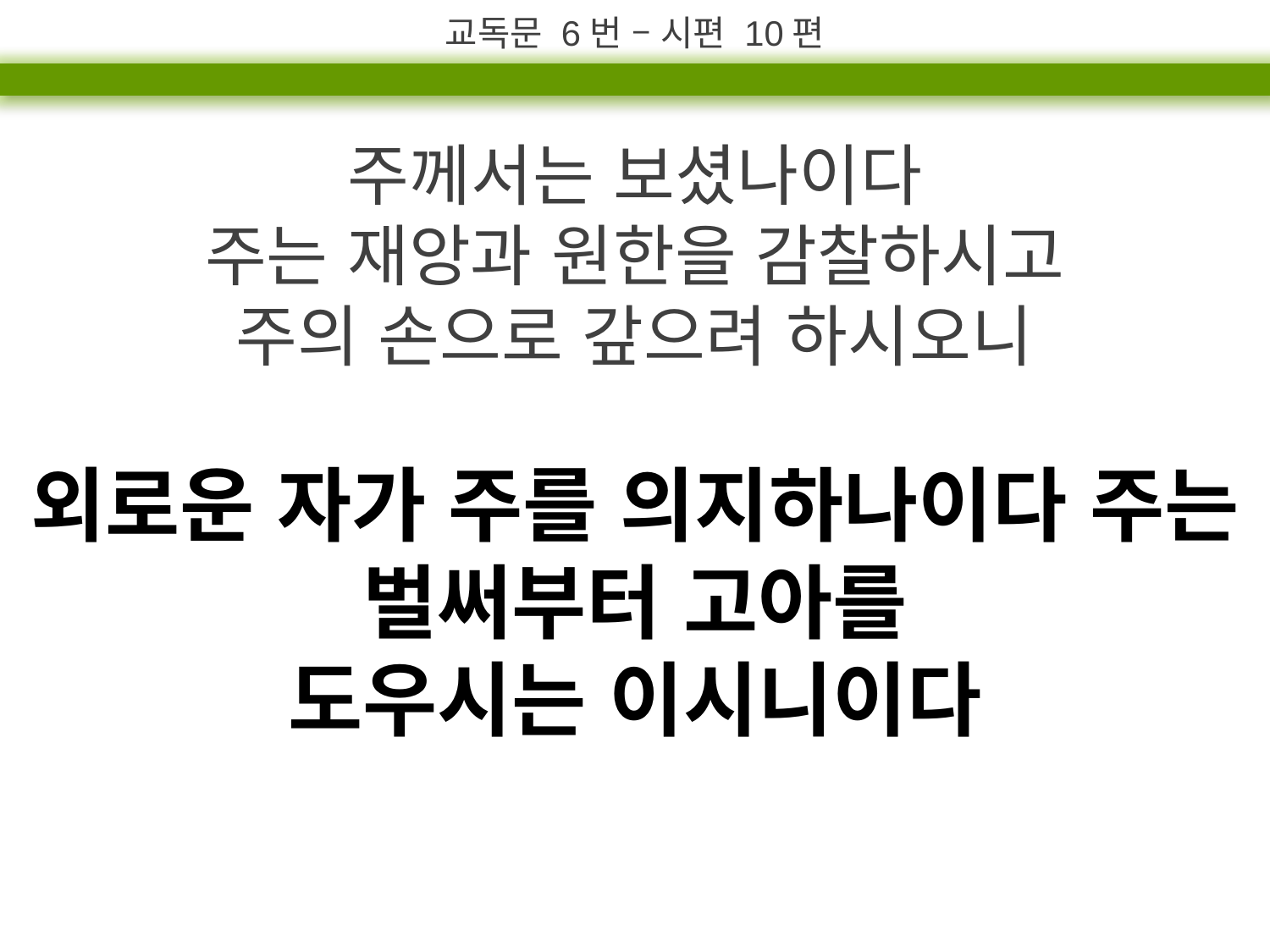

교독문 6번 – 시편 10편

주께서는 보셨나이다
주는 재앙과 원한을 감찰하시고
주의 손으로 갚으려 하시오니
외로운 자가 주를 의지하나이다 주는 벌써부터 고아를
도우시는 이시니이다